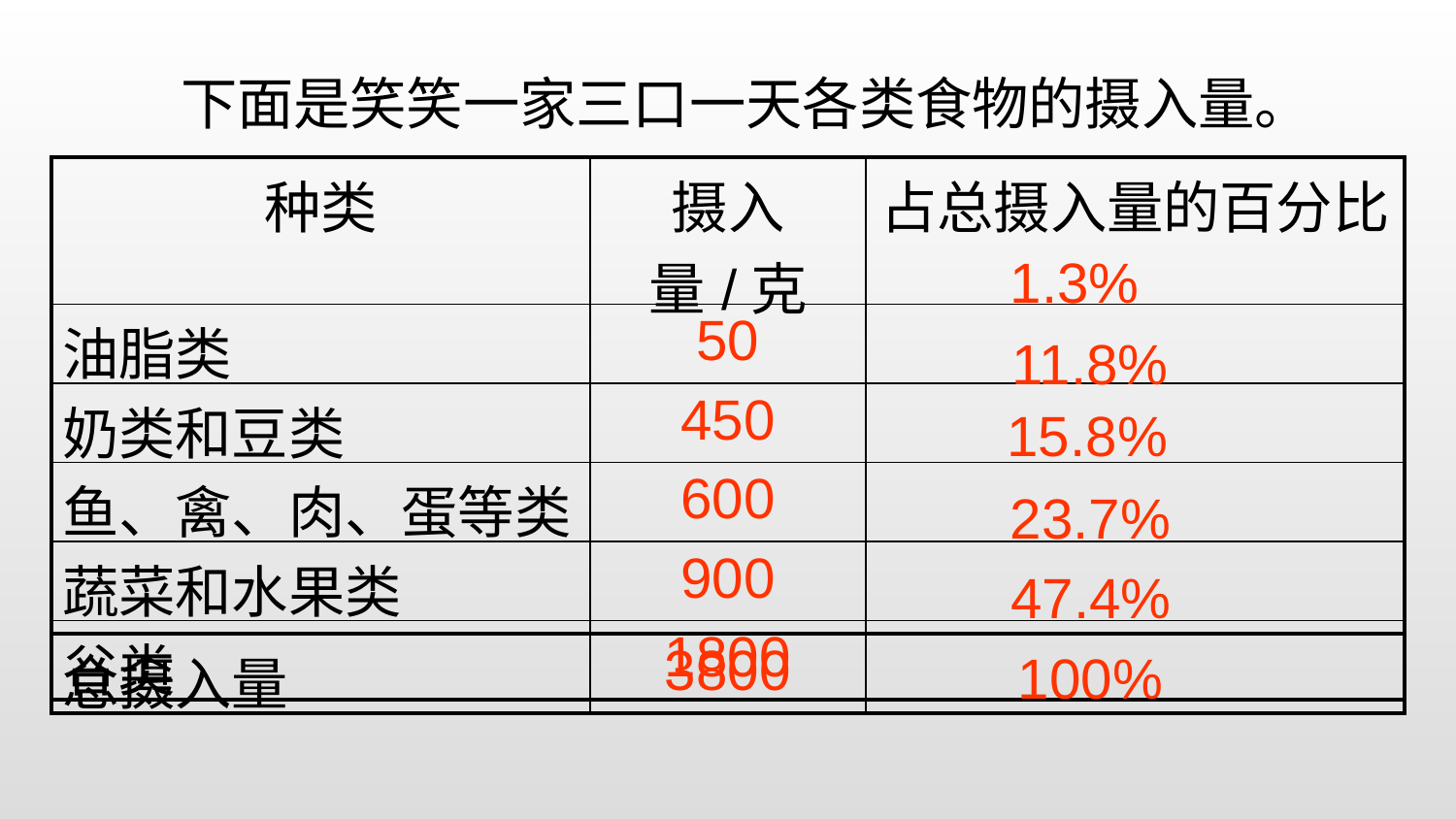

下面是笑笑一家三口一天各类食物的摄入量。
| 种类 | 摄入量/克 | 占总摄入量的百分比 |
| --- | --- | --- |
| 油脂类 | 50 |  |
| 奶类和豆类 | 450 |  |
| 鱼、禽、肉、蛋等类 | 600 |  |
| 蔬菜和水果类 | 900 |  |
| 谷类 | 1800 |  |
1.3%
11.8%
15.8%
23.7%
47.4%
| 总摄入量 | 3800 |  |
| --- | --- | --- |
100%